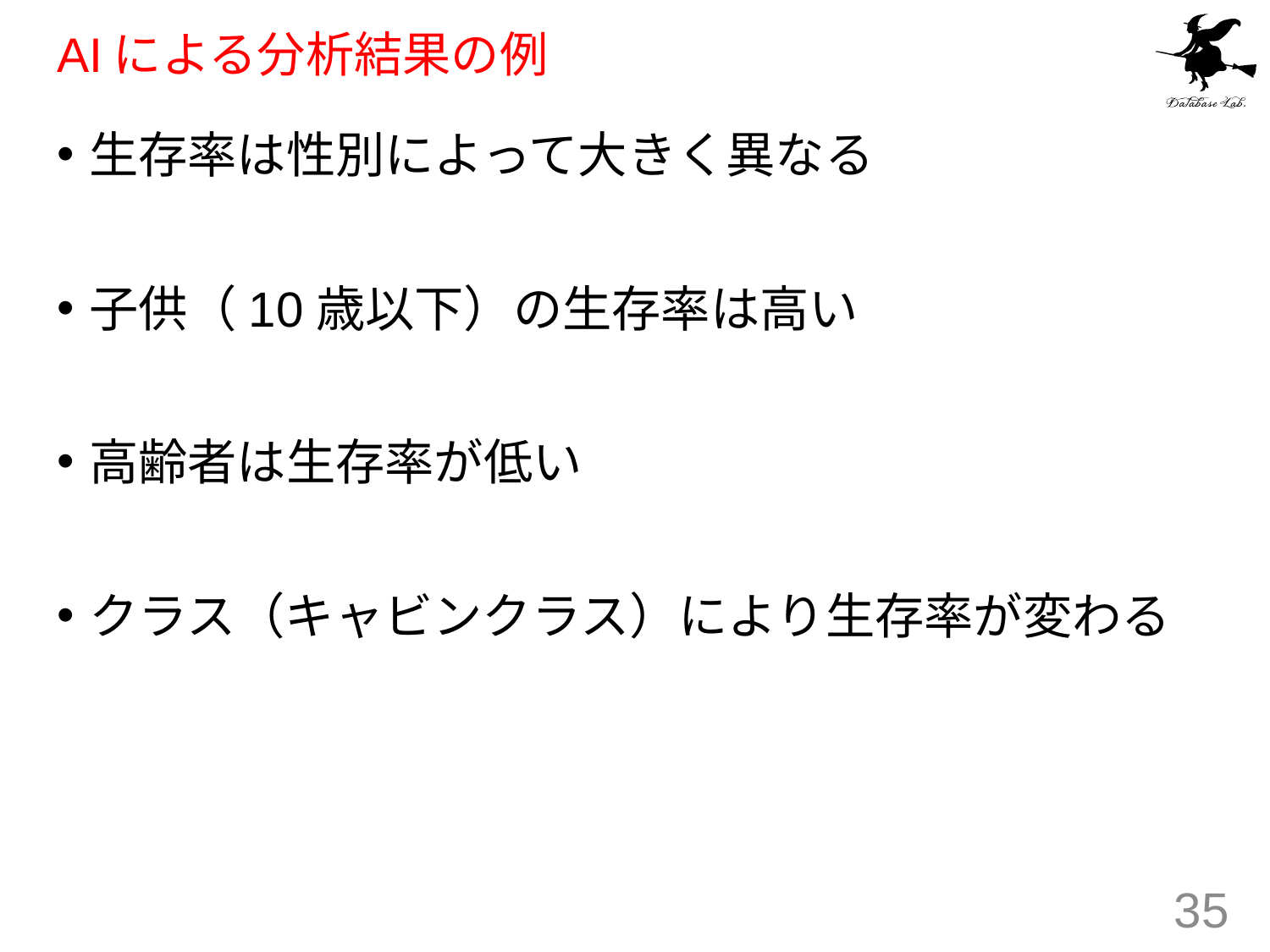

# AIによる分析結果の例
生存率は性別によって大きく異なる

子供（10歳以下）の生存率は高い

高齢者は生存率が低い

クラス（キャビンクラス）により生存率が変わる
35